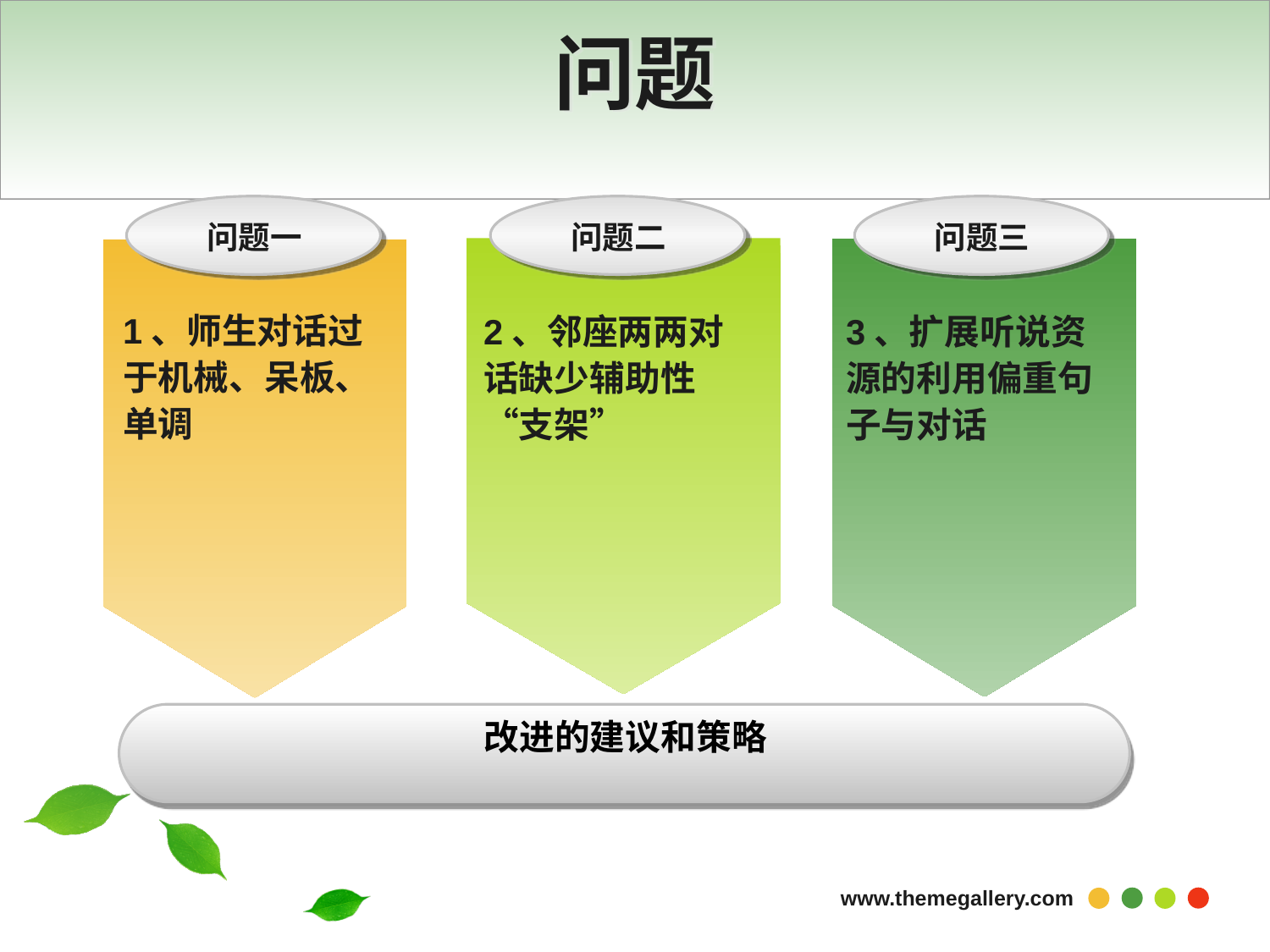

# 问题

问题一
问题二
问题三

1、师生对话过于机械、呆板、单调
2、邻座两两对话缺少辅助性“支架”
3、扩展听说资源的利用偏重句子与对话

改进的建议和策略